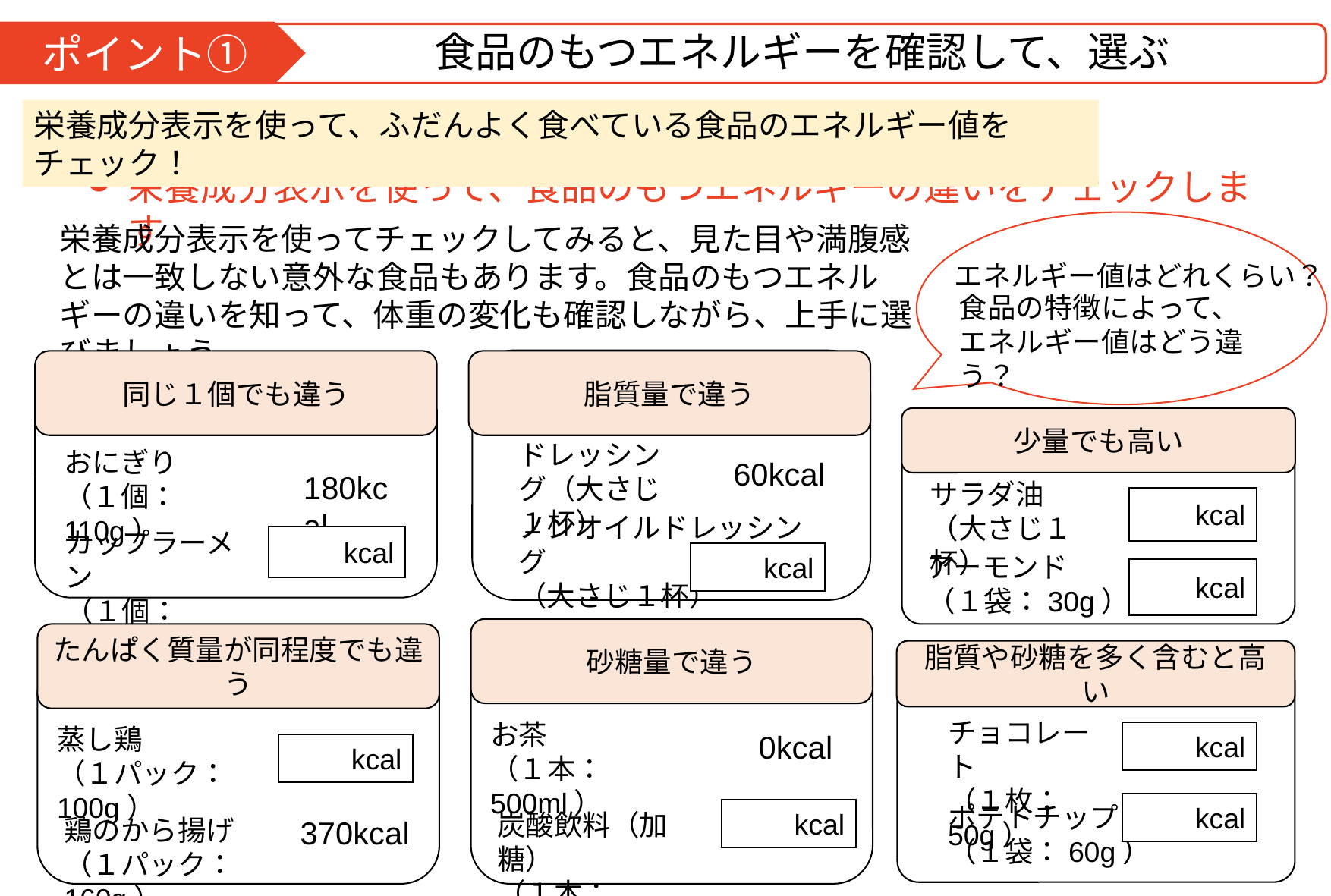

食品のもつエネルギーを確認して、選ぶ
ポイント①

栄養成分表示を使って、ふだんよく食べている食品のエネルギー値をチェック！
栄養成分表示を使って、食品のもつエネルギーの違いをチェックします
エネルギー量が少ない？
栄養成分表示を使ってチェックしてみると、見た目や満腹感とは一致しない意外な食品もあります。食品のもつエネルギーの違いを知って、体重の変化も確認しながら、上手に選びましょう。
エネルギー値はどれくらい？
食品の特徴によって、
エネルギー値はどう違う？

同じ１個でも違う
脂質量で違う

少量でも高い

ドレッシング（大さじ１杯）
おにぎり
（１個：110g）
60kcal
180kcal
サラダ油
（大さじ１杯）
     kcal
ノンオイルドレッシング
（大さじ１杯）
カップラーメン
（１個：80g）
     kcal
     kcal
アーモンド
（１袋：30g）
     kcal
砂糖量で違う
たんぱく質量が同程度でも違う
脂質や砂糖を多く含むと高い

チョコレート
（１枚：50g）
お茶
（１本：500ml）
蒸し鶏
（１パック：100g）
0kcal
     kcal
     kcal
     kcal
ポテトチップス
（１袋：60g）
     kcal
炭酸飲料（加糖）
（１本：500ml ）
鶏のから揚げ
（１パック：160g）
370kcal